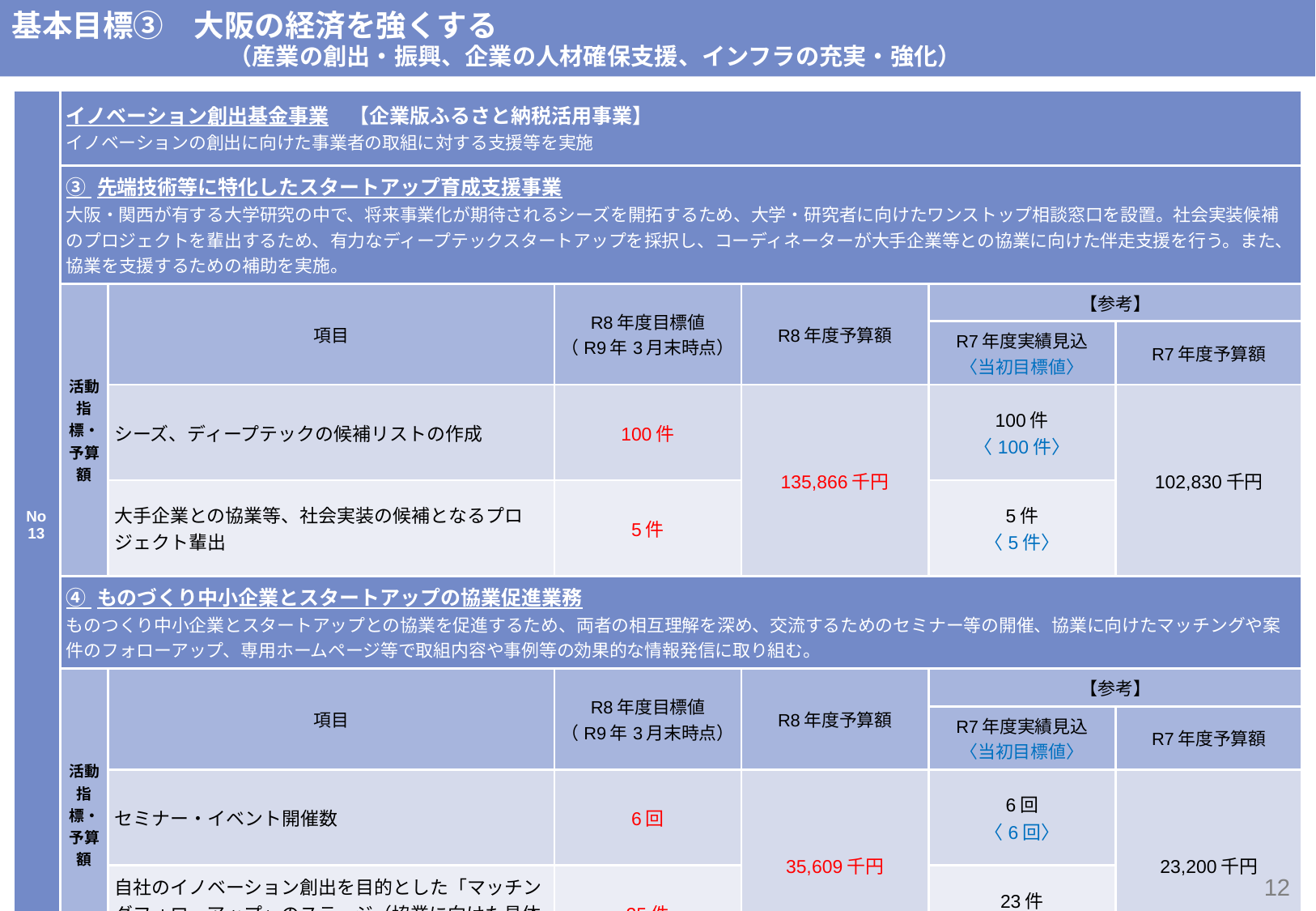

基本目標③　大阪の経済を強くする
　　　　　　　　     （産業の創出・振興、企業の人材確保支援、インフラの充実・強化）
商工労働部
| No 13 | イノベーション創出基金事業　【企業版ふるさと納税活用事業】 イノベーションの創出に向けた事業者の取組に対する支援等を実施 |  |  |  |  |  |
| --- | --- | --- | --- | --- | --- | --- |
|  | ③ 先端技術等に特化したスタートアップ育成支援事業 大阪・関西が有する大学研究の中で、将来事業化が期待されるシーズを開拓するため、大学・研究者に向けたワンストップ相談窓口を設置。社会実装候補のプロジェクトを輩出するため、有力なディープテックスタートアップを採択し、コーディネーターが大手企業等との協業に向けた伴走支援を行う。また、協業を支援するための補助を実施。 |  |  |  |  |  |
|  | 活動指標・予算額 | 項目 | R8年度目標値 （R9年3月末時点） | R8年度予算額 | 【参考】 |  |
|  |  |  |  |  | R7年度実績見込 〈当初目標値〉 | R7年度予算額 |
|  |  | シーズ、ディープテックの候補リストの作成 | 100件 | 135,866千円 | 100件 〈100件〉 | 102,830千円 |
|  |  | 大手企業との協業等、社会実装の候補となるプロジェクト輩出 | 5件 |  | 5件 〈5件〉 |  |
|  | ④ ものづくり中小企業とスタートアップの協業促進業務 ものつくり中小企業とスタートアップとの協業を促進するため、両者の相互理解を深め、交流するためのセミナー等の開催、協業に向けたマッチングや案件のフォローアップ、専用ホームページ等で取組内容や事例等の効果的な情報発信に取り組む。 |  |  |  |  |  |
|  | 活動指標・予算額 | 項目 | R8年度目標値 （R9年3月末時点） | R8年度予算額 | 【参考】 |  |
|  |  |  |  |  | R7年度実績見込 〈当初目標値〉 | R7年度予算額 |
|  |  | セミナー・イベント開催数 | 6回 | 35,609千円 | 6回 〈6回〉 | 23,200千円 |
|  |  | 自社のイノベーション創出を目的とした「マッチングフォローアップ」のステージ（協業に向けた具体の相談）にエントリーした企業の件数 | 25件 |  | 23件 〈25件〉 |  |
12